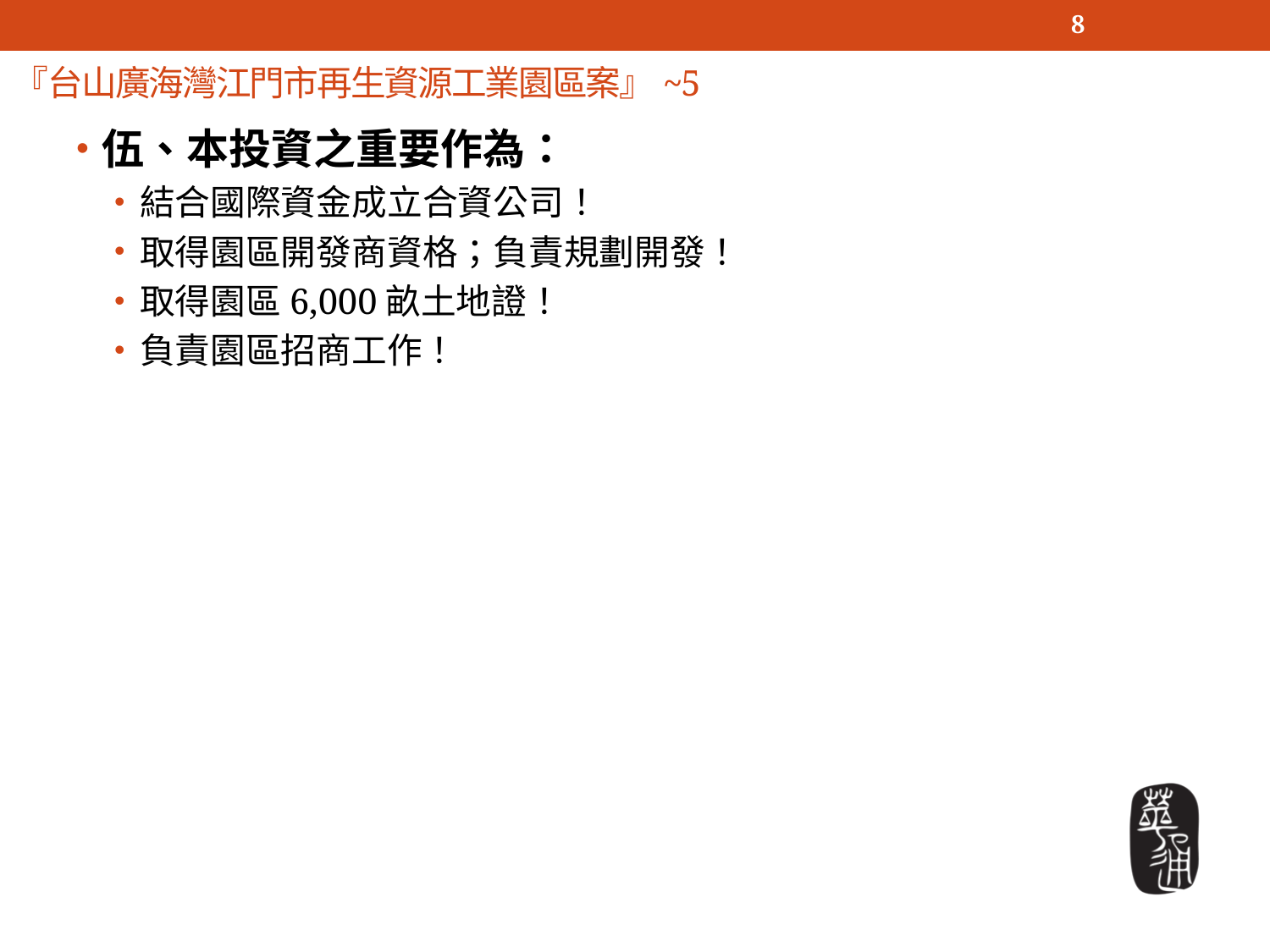

8
# 『台山廣海灣江門市再生資源工業園區案』~5
伍、本投資之重要作為：
結合國際資金成立合資公司！
取得園區開發商資格；負責規劃開發！
取得園區6,000畝土地證！
負責園區招商工作！